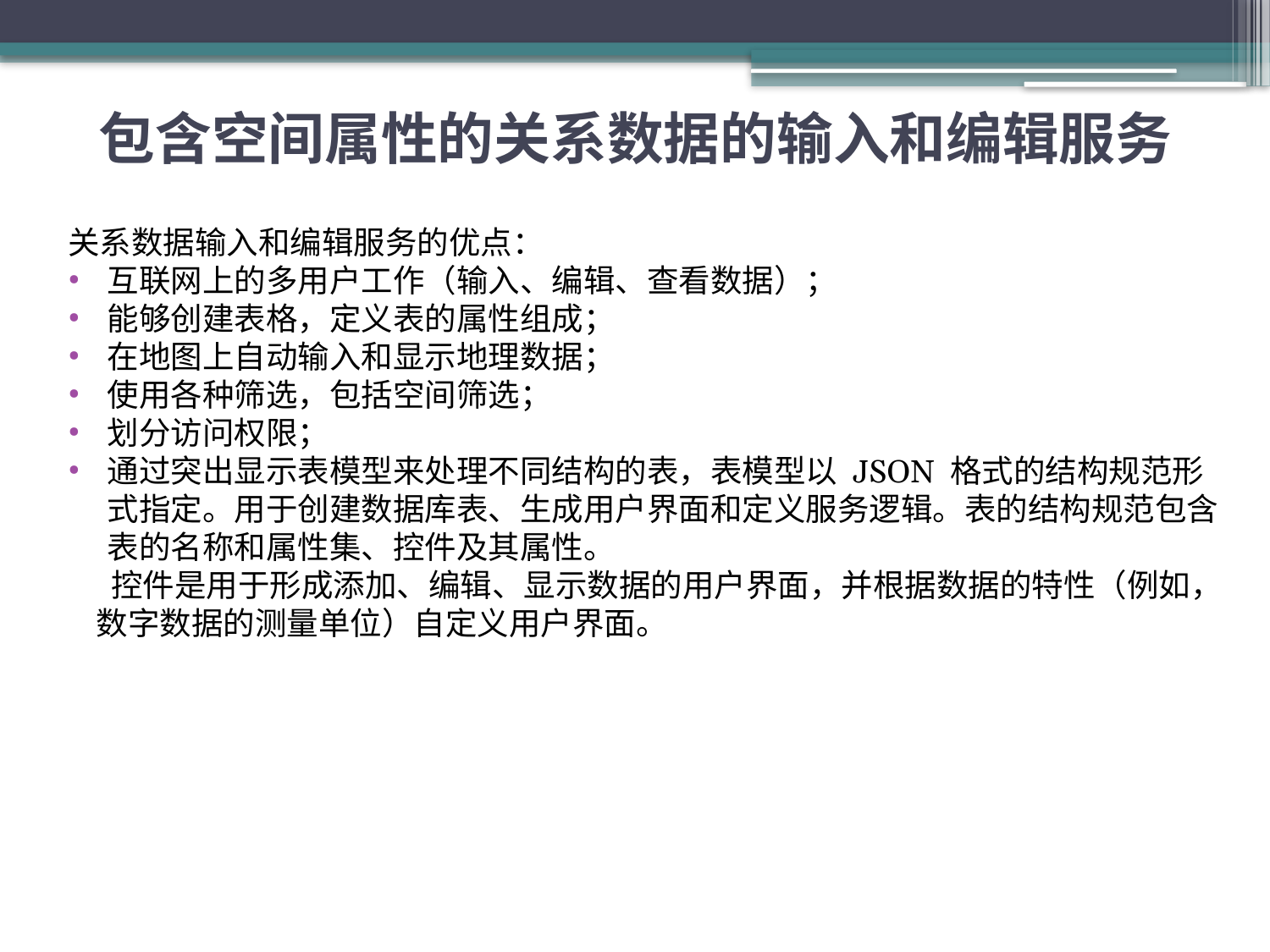

# 包含空间属性的关系数据的输入和编辑服务
关系数据输入和编辑服务的优点：
互联网上的多用户工作（输入、编辑、查看数据）；
能够创建表格，定义表的属性组成；
在地图上自动输入和显示地理数据；
使用各种筛选，包括空间筛选；
划分访问权限；
通过突出显示表模型来处理不同结构的表，表模型以 JSON 格式的结构规范形式指定。用于创建数据库表、生成用户界面和定义服务逻辑。表的结构规范包含表的名称和属性集、控件及其属性。
     控件是用于形成添加、编辑、显示数据的用户界面，并根据数据的特性（例如，     数字数据的测量单位）自定义用户界面。